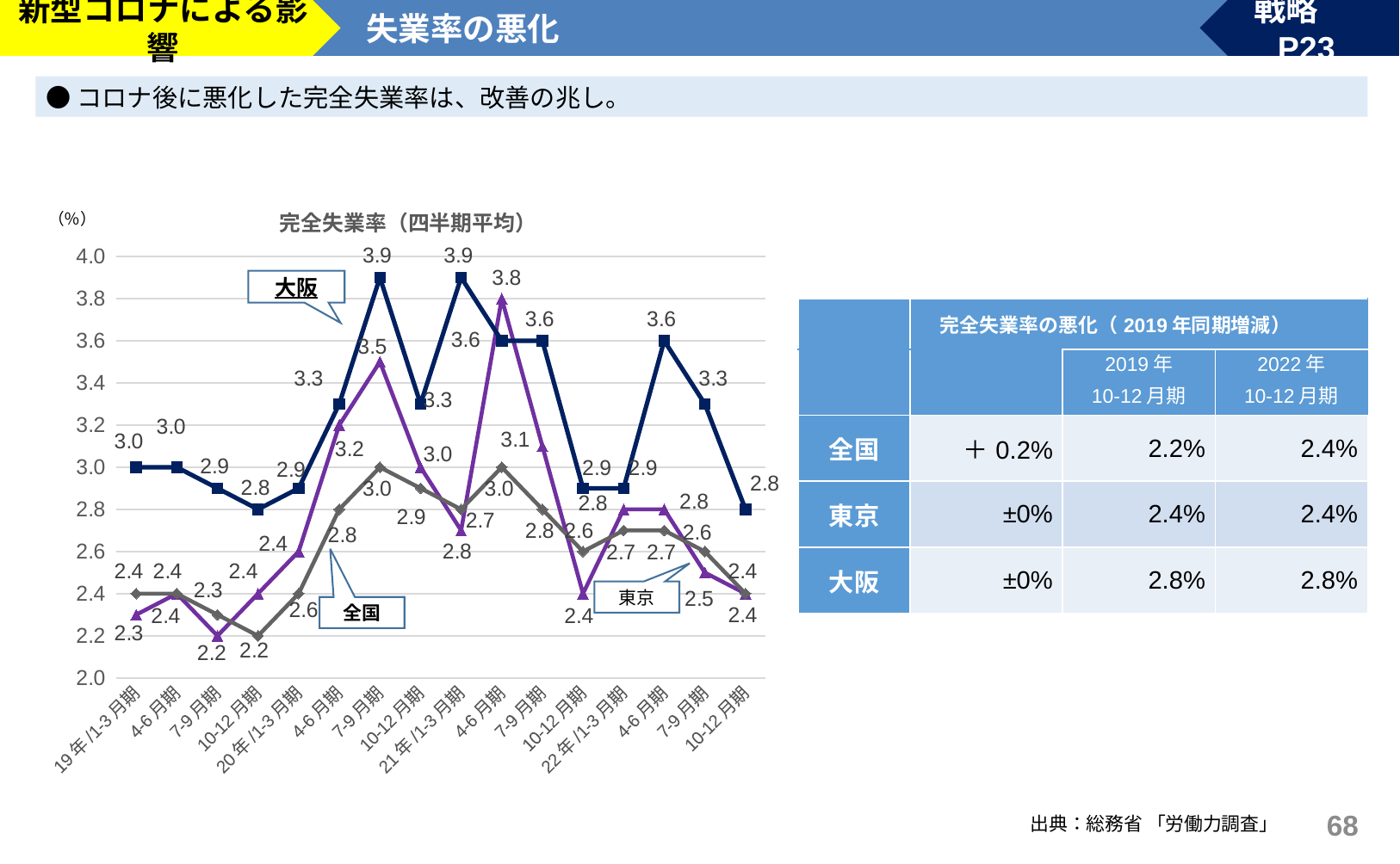

新型コロナによる影響
失業率の悪化
戦略　P23
●コロナ後に悪化した完全失業率は、改善の兆し。

### Chart: 完全失業率（四半期平均）

| Category | 東京 | 大阪 | 全国 |
|---|---|---|---|
| 19年/1-3月期 | 2.3 | 3.0 | 2.4 |
| 4-6月期 | 2.4 | 3.0 | 2.4 |
| 7-9月期 | 2.2 | 2.9 | 2.3 |
| 10-12月期 | 2.4 | 2.8 | 2.2 |
| 20年/1-3月期 | 2.6 | 2.9 | 2.4 |
| 4-6月期 | 3.2 | 3.3 | 2.8 |
| 7-9月期 | 3.5 | 3.9 | 3.0 |
| 10-12月期 | 3.0 | 3.3 | 2.9 |
| 21年/1-3月期 | 2.7 | 3.9 | 2.8 |
| 4-6月期 | 3.8 | 3.6 | 3.0 |
| 7-9月期 | 3.1 | 3.6 | 2.8 |
| 10-12月期 | 2.4 | 2.9 | 2.6 |
| 22年/1-3月期 | 2.8 | 2.9 | 2.7 |
| 4-6月期 | 2.8 | 3.6 | 2.7 |
| 7-9月期 | 2.5 | 3.3 | 2.6 |
| 10-12月期 | 2.4 | 2.8 | 2.4 |
大阪
|  | 完全失業率の悪化（2019年同期増減） |  |  |
| --- | --- | --- | --- |
|  |  | 2019年 10-12月期 | 2022年 10-12月期 |
| 全国 | ＋0.2% | 2.2% | 2.4% |
| 東京 | ±0% | 2.4% | 2.4% |
| 大阪 | ±0% | 2.8% | 2.8% |
東京
全国
68
出典：総務省 「労働力調査」